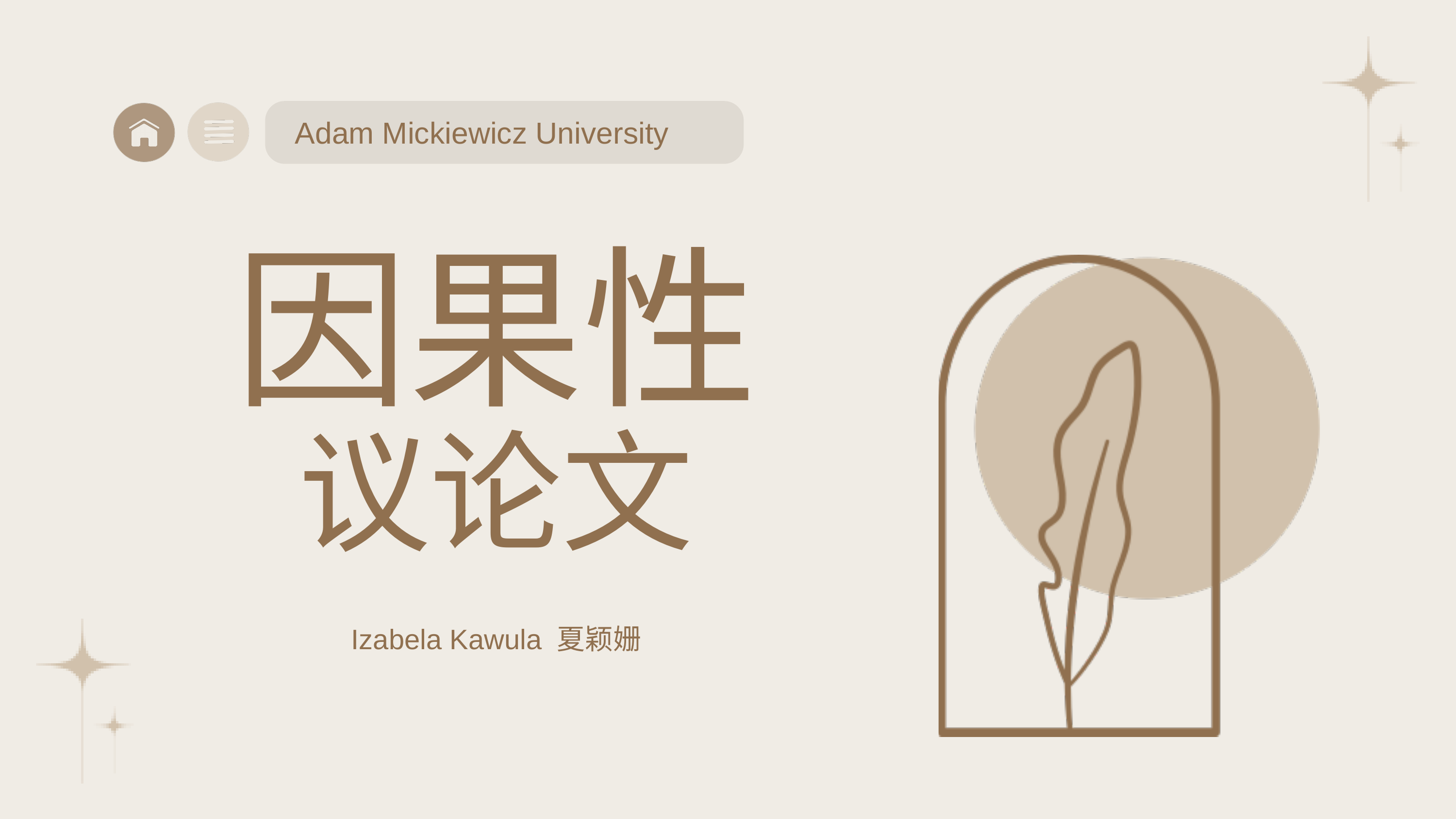

Adam Mickiewicz University

因果性

议论文

Izabela Kawula 夏颖姗